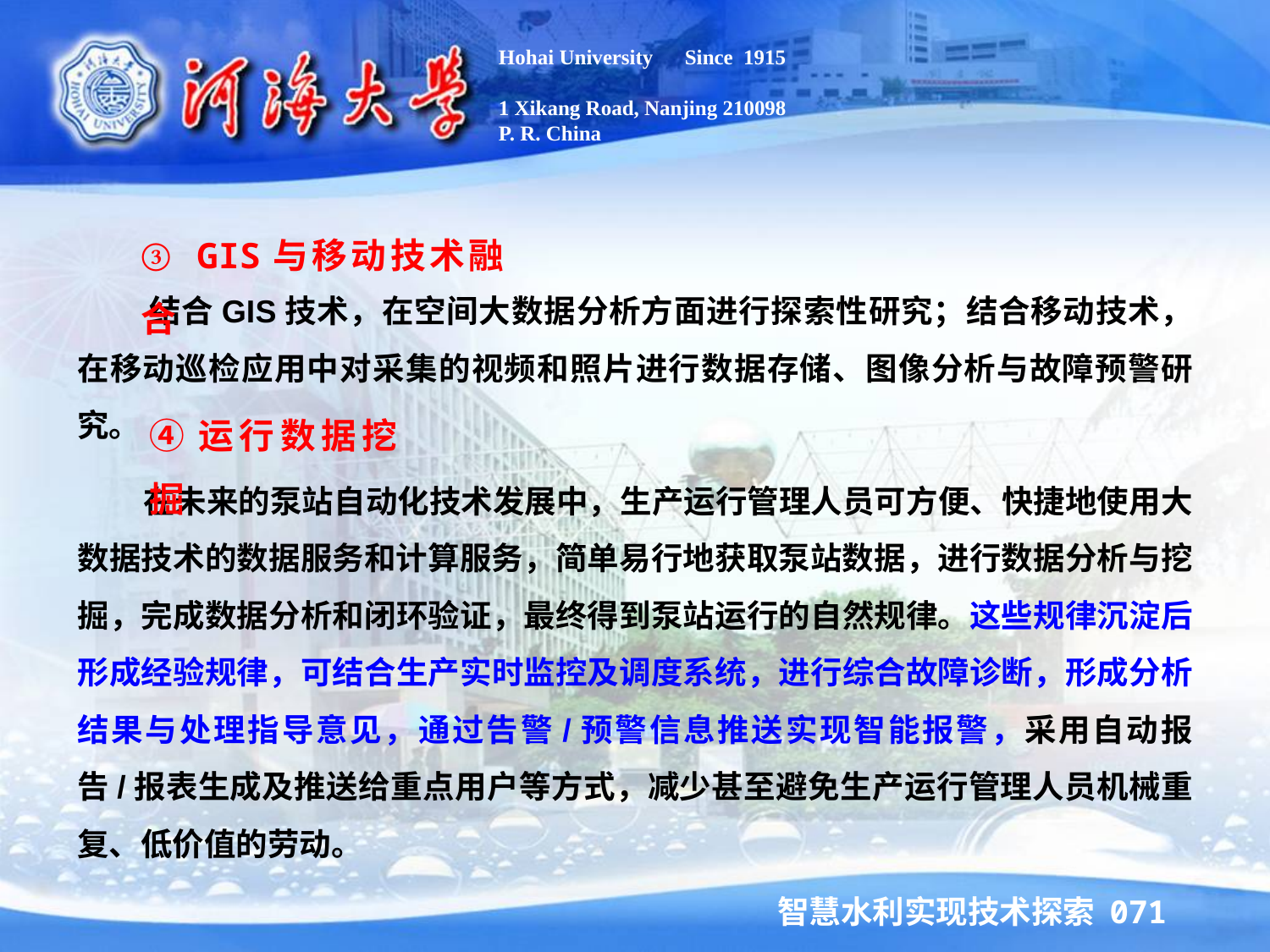

Hohai University      Since  1915
1 Xikang Road, Nanjing 210098
P. R. China
③ GIS与移动技术融合
        结合GIS技术，在空间大数据分析方面进行探索性研究；结合移动技术，在移动巡检应用中对采集的视频和照片进行数据存储、图像分析与故障预警研究。
④运行数据挖掘
        在未来的泵站自动化技术发展中，生产运行管理人员可方便、快捷地使用大数据技术的数据服务和计算服务，简单易行地获取泵站数据，进行数据分析与挖掘，完成数据分析和闭环验证，最终得到泵站运行的自然规律。这些规律沉淀后形成经验规律，可结合生产实时监控及调度系统，进行综合故障诊断，形成分析结果与处理指导意见，通过告警/预警信息推送实现智能报警，采用自动报告/报表生成及推送给重点用户等方式，减少甚至避免生产运行管理人员机械重复、低价值的劳动。
智慧水利实现技术探索 071